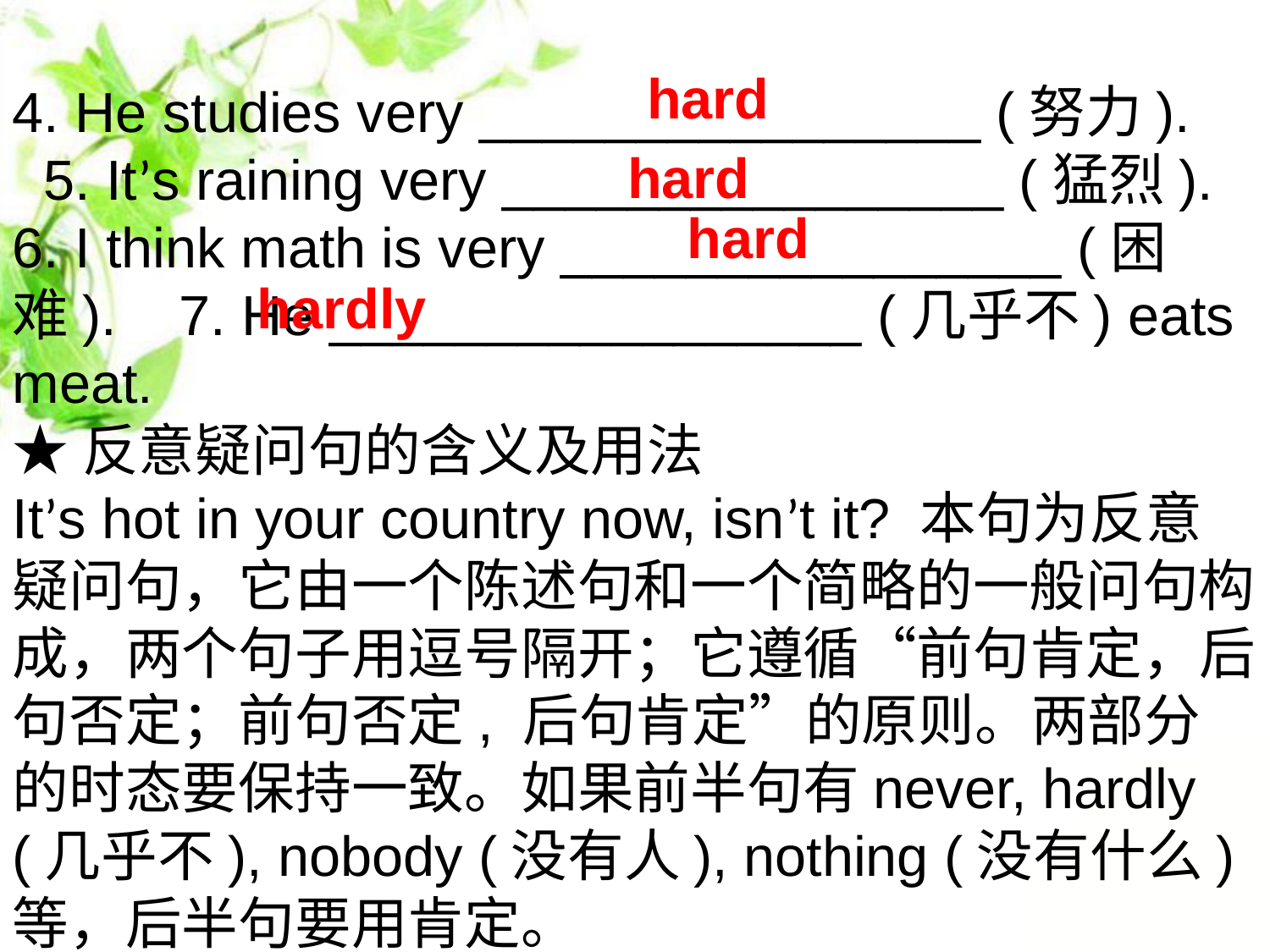

hard
4. He studies very ________________ (努力).       5. It’s raining very ________________ (猛烈).
6. I think math is very ________________ (困难).    7. He _________________ (几乎不) eats meat.
★反意疑问句的含义及用法
It’s hot in your country now, isn’t it? 本句为反意疑问句，它由一个陈述句和一个简略的一般问句构成，两个句子用逗号隔开；它遵循“前句肯定，后句否定；前句否定, 后句肯定”的原则。两部分的时态要保持一致。如果前半句有never, hardly (几乎不), nobody (没有人), nothing (没有什么)等，后半句要用肯定。
hard
hard
hardly